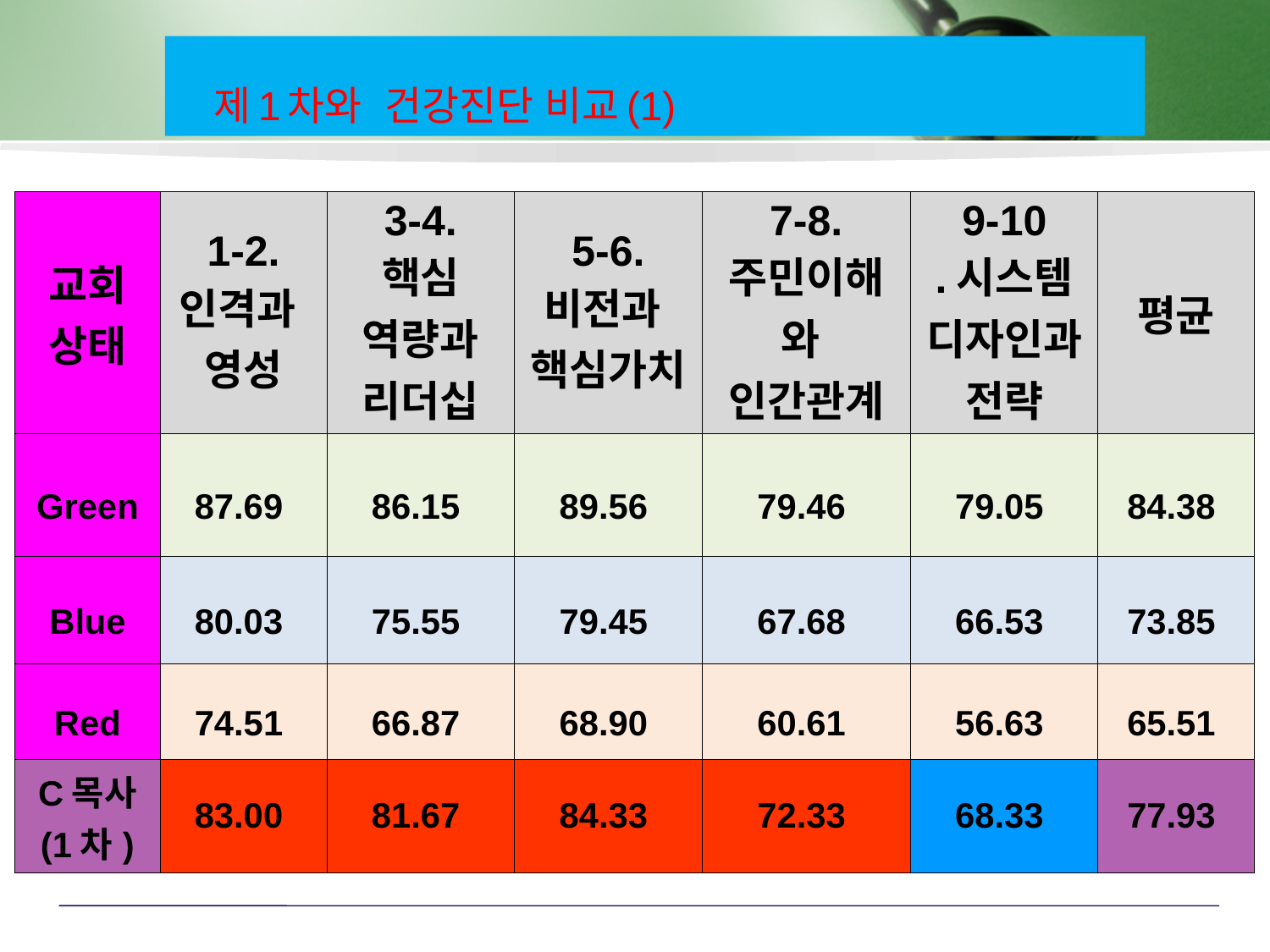

제1차와  건강진단 비교(1)
| 교회 상태 | 1-2. 인격과 영성 | 3-4. 핵심 역량과 리더십 | 5-6. 비전과 핵심가치 | 7-8. 주민이해와 인간관계 | 9-10 .시스템 디자인과 전략 | 평균 |
| --- | --- | --- | --- | --- | --- | --- |
| Green | 87.69 | 86.15 | 89.56 | 79.46 | 79.05 | 84.38 |
| Blue | 80.03 | 75.55 | 79.45 | 67.68 | 66.53 | 73.85 |
| Red | 74.51 | 66.87 | 68.90 | 60.61 | 56.63 | 65.51 |
| C목사 (1차) | 83.00 | 81.67 | 84.33 | 72.33 | 68.33 | 77.93 |